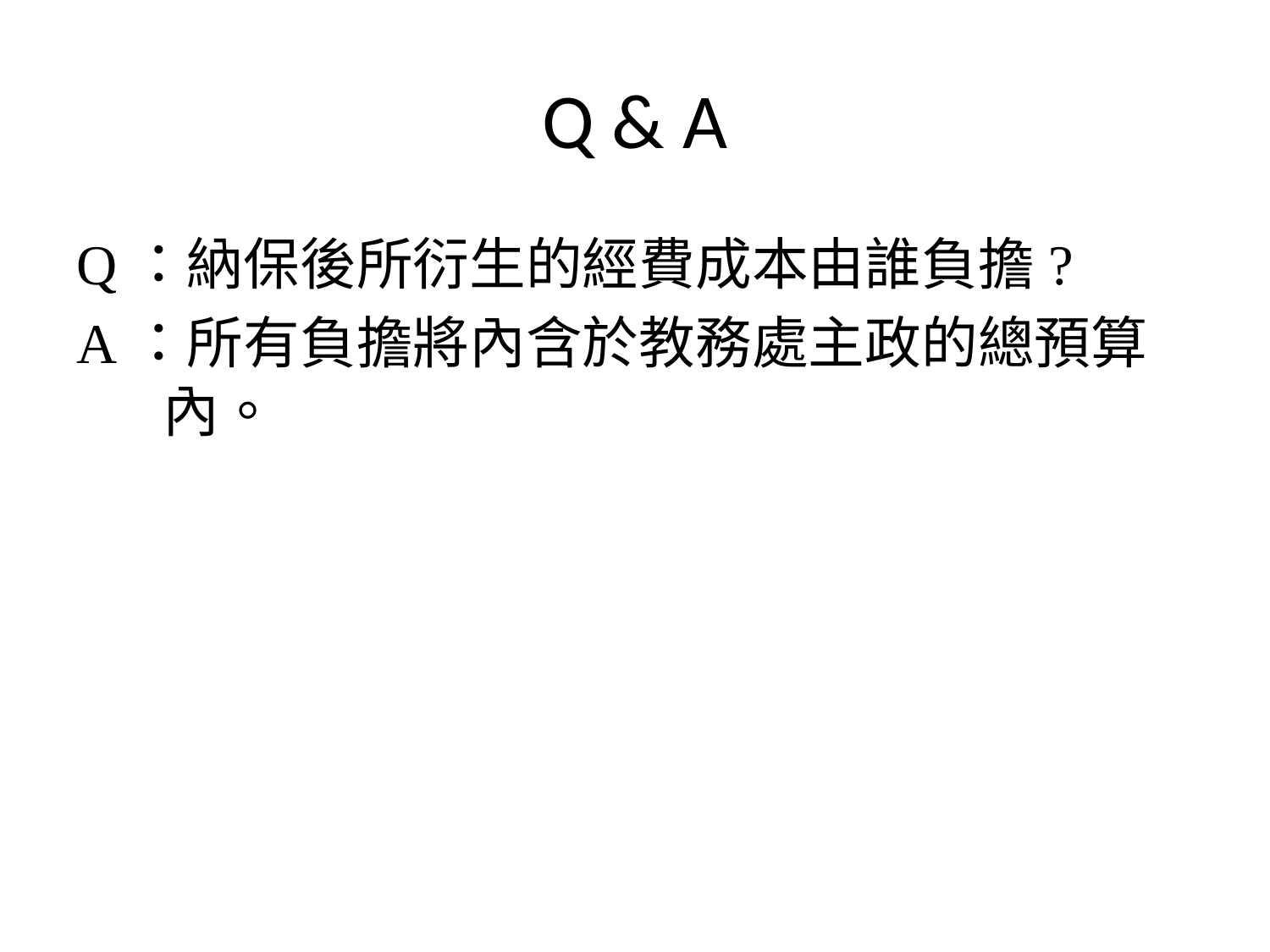

# Q & A
Q：納保後所衍生的經費成本由誰負擔?
A：所有負擔將內含於教務處主政的總預算內。